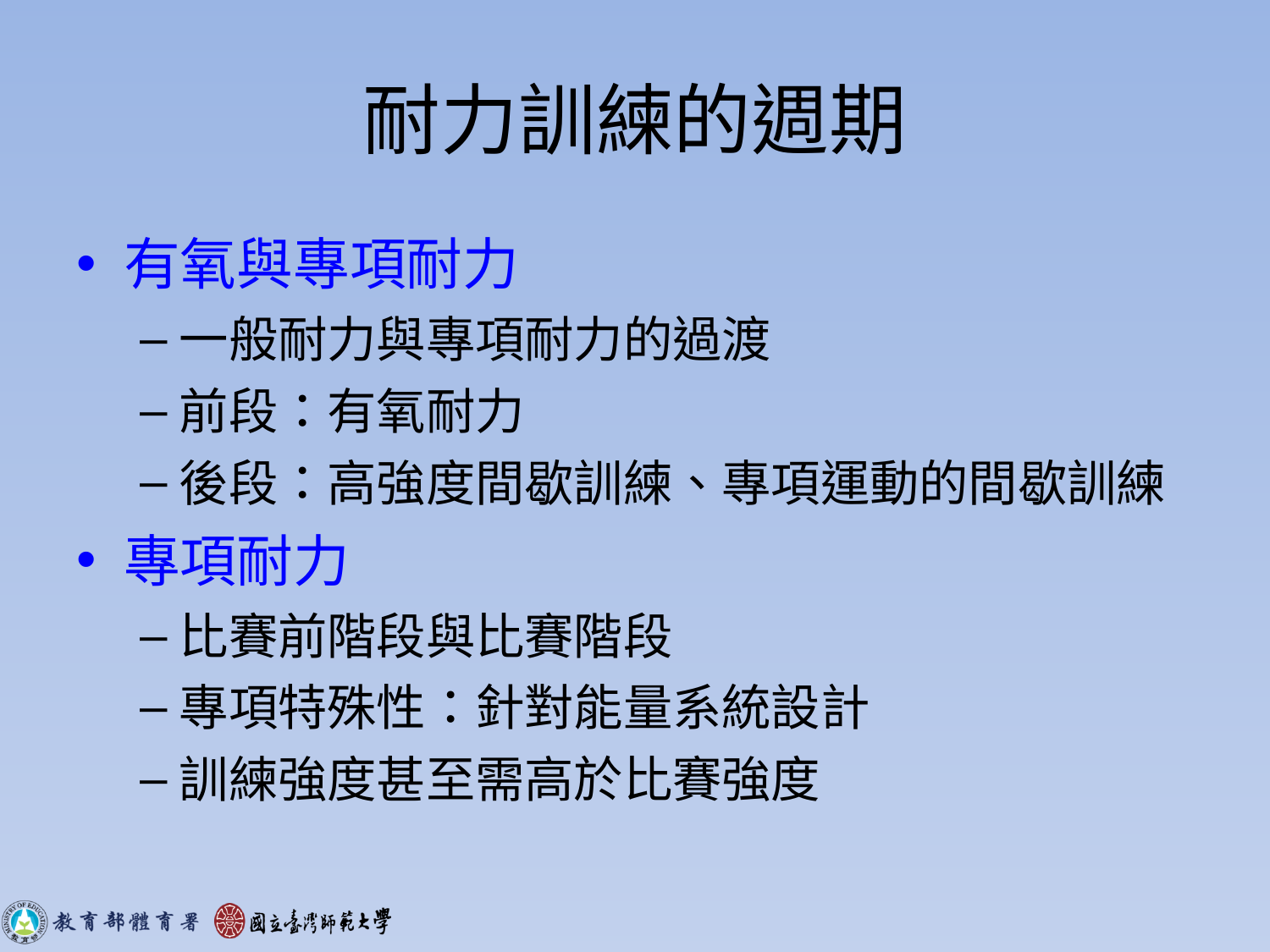

# 耐力訓練的週期
有氧與專項耐力
一般耐力與專項耐力的過渡
前段：有氧耐力
後段：高強度間歇訓練、專項運動的間歇訓練
專項耐力
比賽前階段與比賽階段
專項特殊性：針對能量系統設計
訓練強度甚至需高於比賽強度